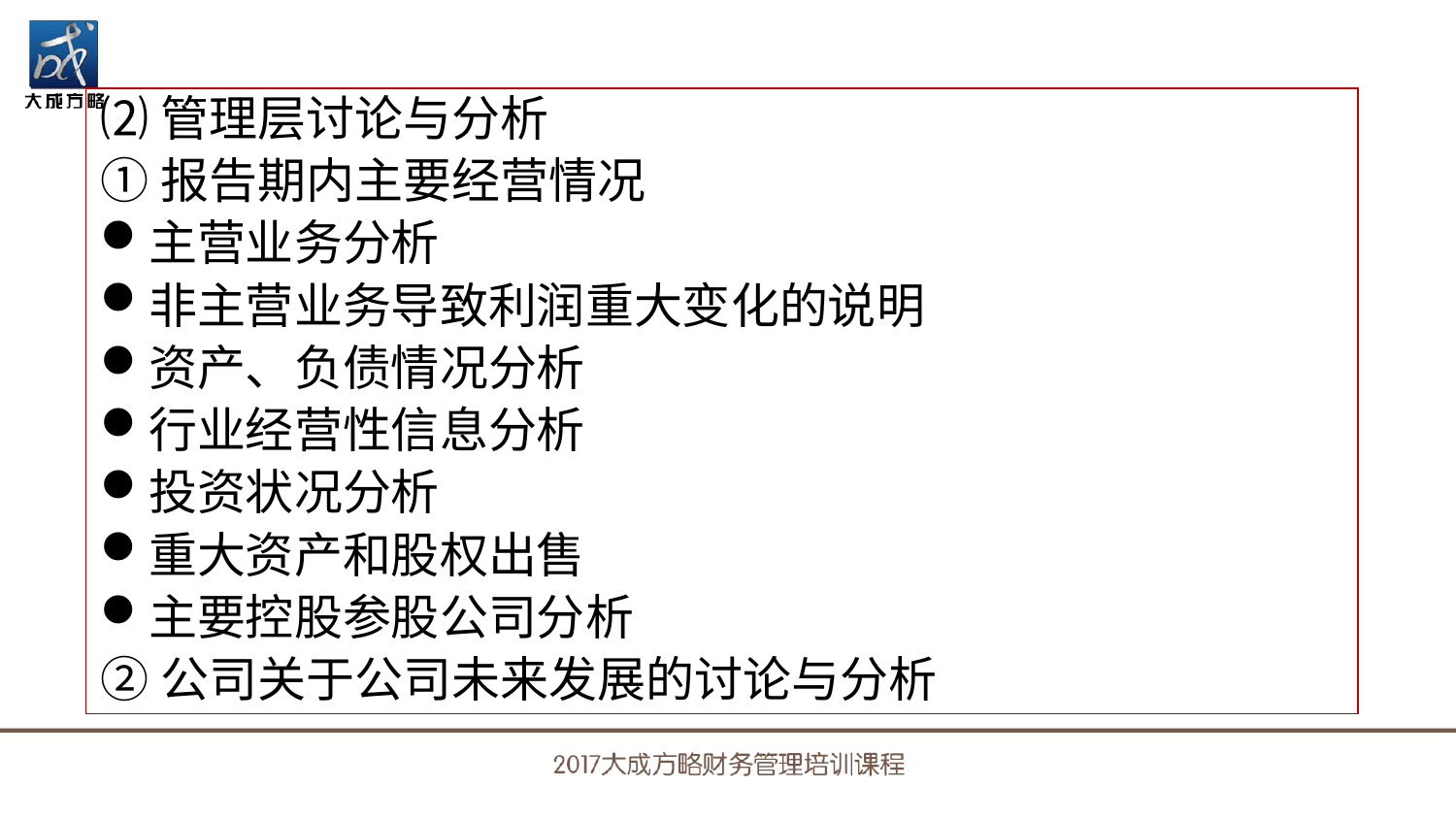

⑵管理层讨论与分析
①报告期内主要经营情况
主营业务分析
非主营业务导致利润重大变化的说明
资产、负债情况分析
行业经营性信息分析
投资状况分析
重大资产和股权出售
主要控股参股公司分析
②公司关于公司未来发展的讨论与分析